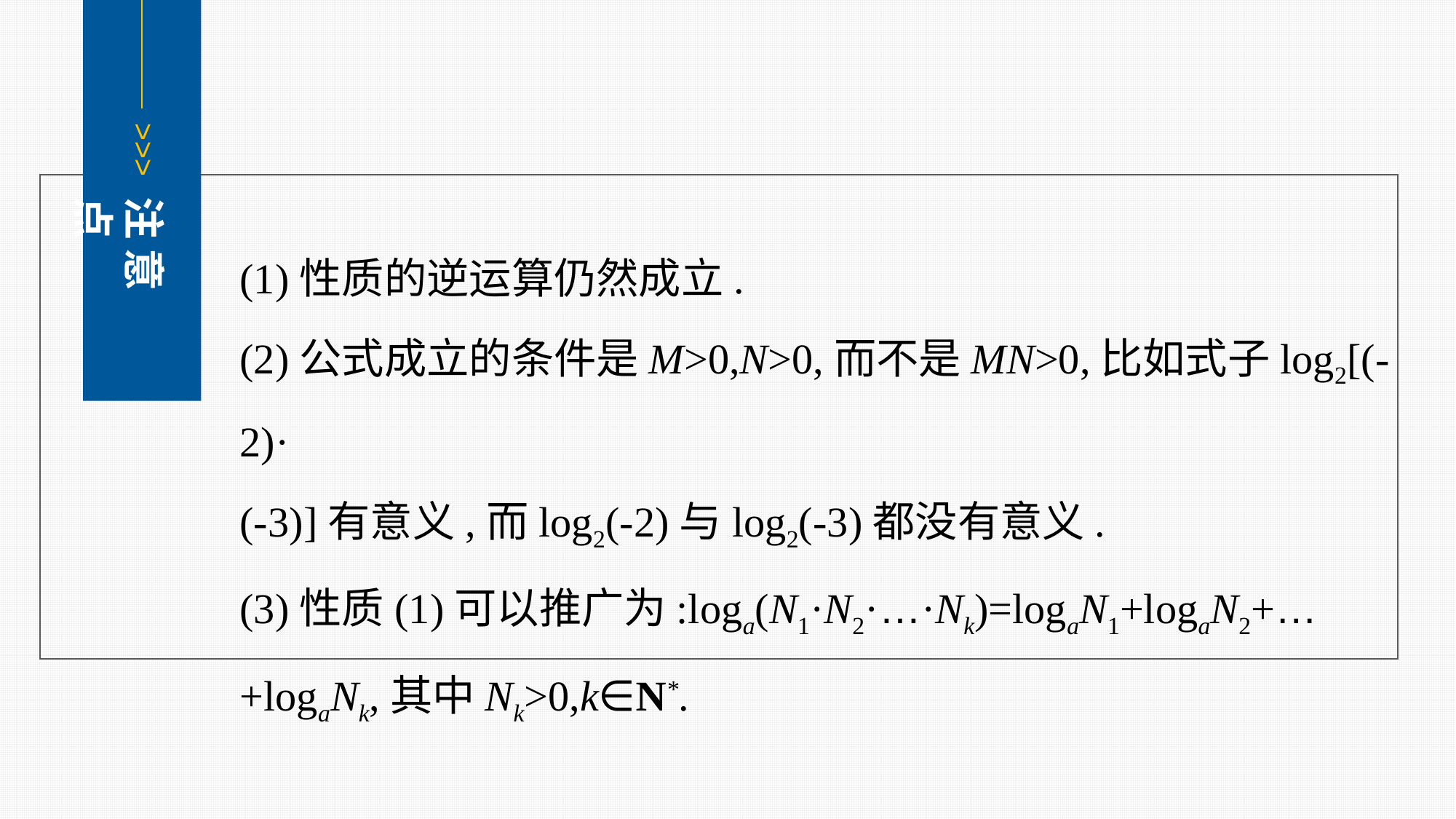

<<<
注 意 点

(1)性质的逆运算仍然成立.
(2)公式成立的条件是M>0,N>0,而不是MN>0,比如式子log2[(-2)·
(-3)]有意义,而log2(-2)与log2(-3)都没有意义.
(3)性质(1)可以推广为:loga(N1·N2·…·Nk)=logaN1+logaN2+…+logaNk,其中Nk>0,k∈N*.